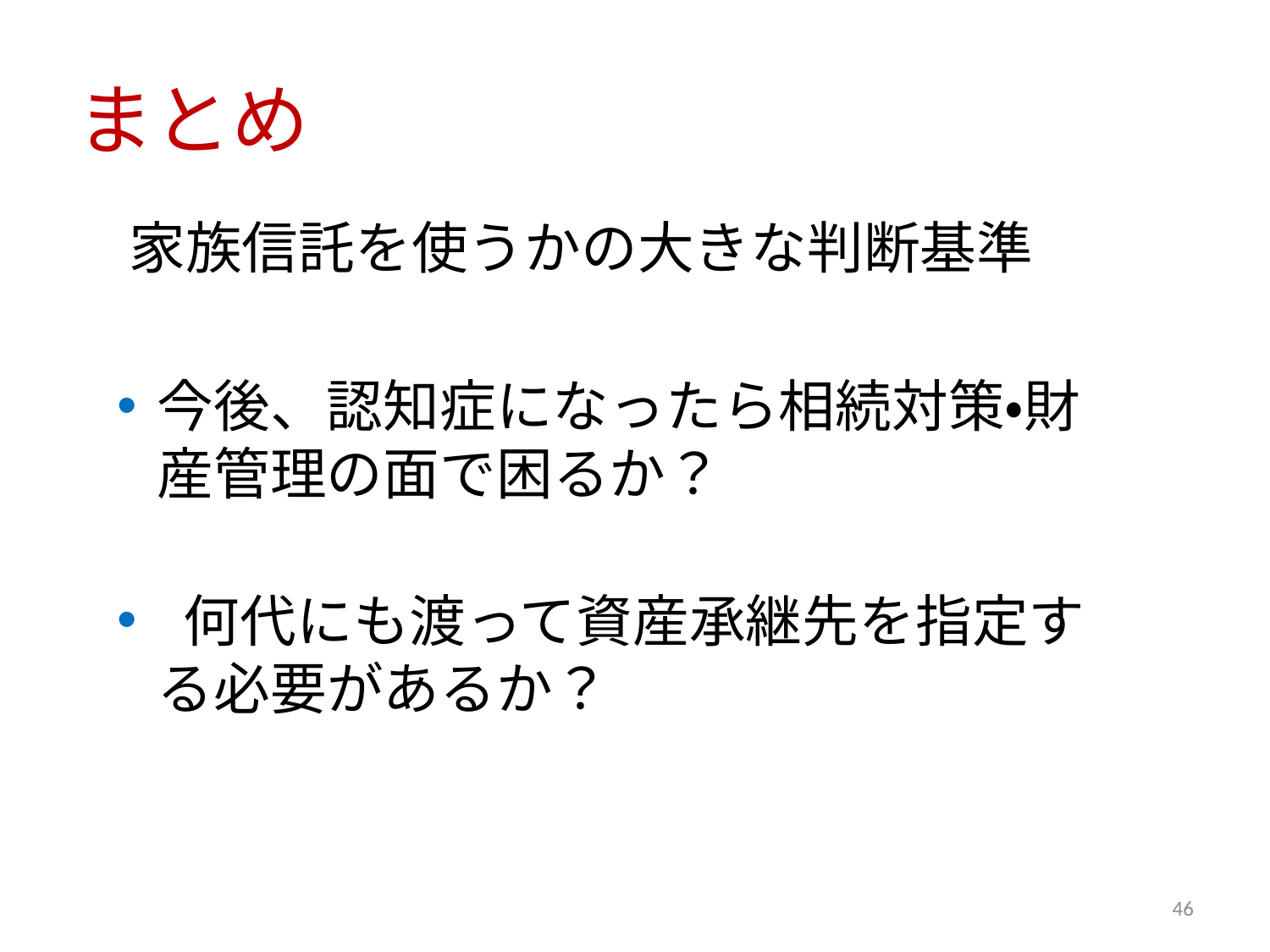

# まとめ
家族信託を使うかの大きな判断基準

今後、認知症になったら相続対策・財産管理の面で困るか？
 何代にも渡って資産承継先を指定する必要があるか？

46